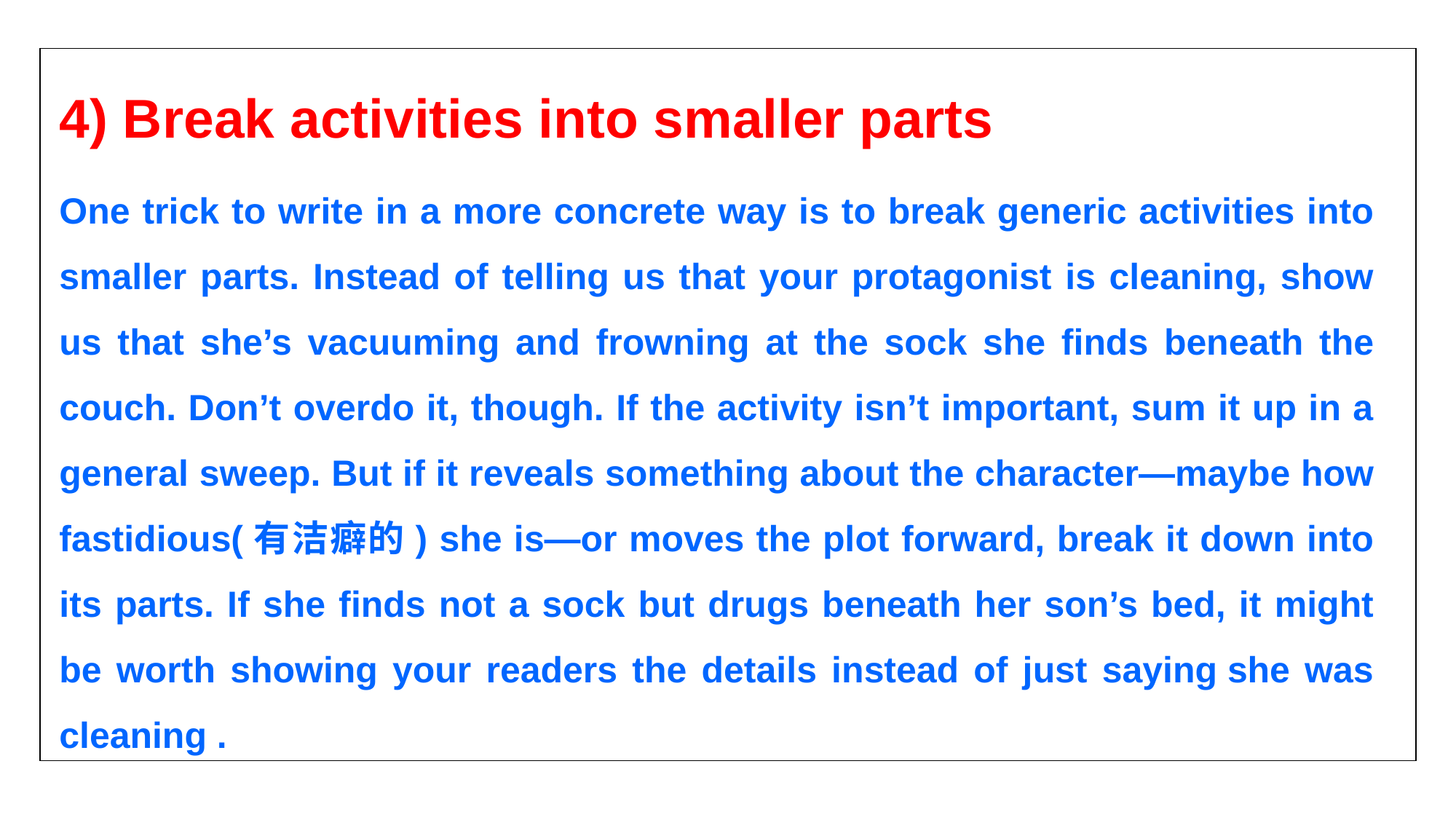

4) Break activities into smaller parts
|  |
| --- |
One trick to write in a more concrete way is to break generic activities into smaller parts. Instead of telling us that your protagonist is cleaning, show us that she’s vacuuming and frowning at the sock she finds beneath the couch. Don’t overdo it, though. If the activity isn’t important, sum it up in a general sweep. But if it reveals something about the character—maybe how fastidious(有洁癖的) she is—or moves the plot forward, break it down into its parts. If she finds not a sock but drugs beneath her son’s bed, it might be worth showing your readers the details instead of just saying she was cleaning .